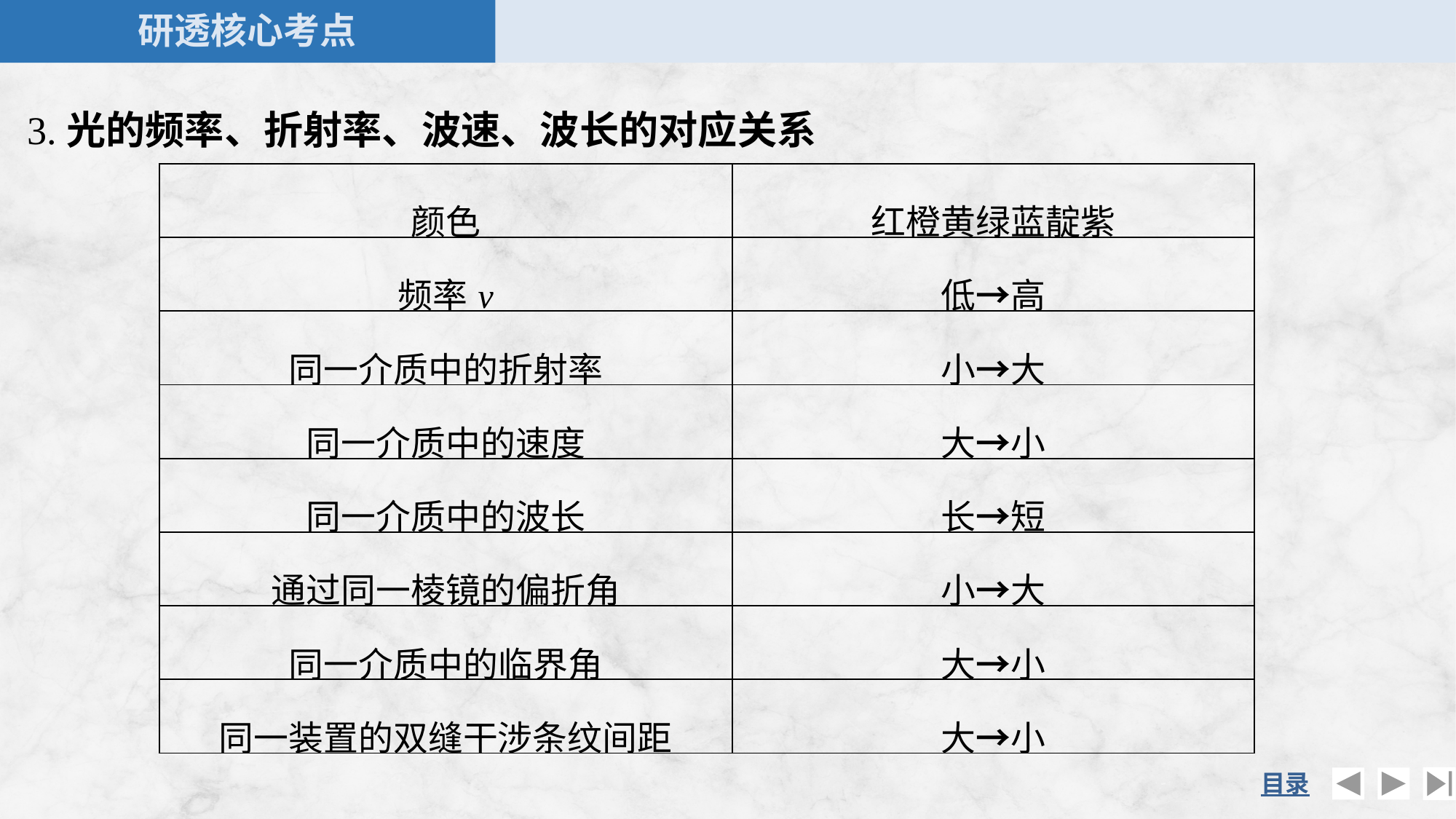

3.光的频率、折射率、波速、波长的对应关系
| 颜色 | 红橙黄绿蓝靛紫 |
| --- | --- |
| 频率ν | 低→高 |
| 同一介质中的折射率 | 小→大 |
| 同一介质中的速度 | 大→小 |
| 同一介质中的波长 | 长→短 |
| 通过同一棱镜的偏折角 | 小→大 |
| 同一介质中的临界角 | 大→小 |
| 同一装置的双缝干涉条纹间距 | 大→小 |